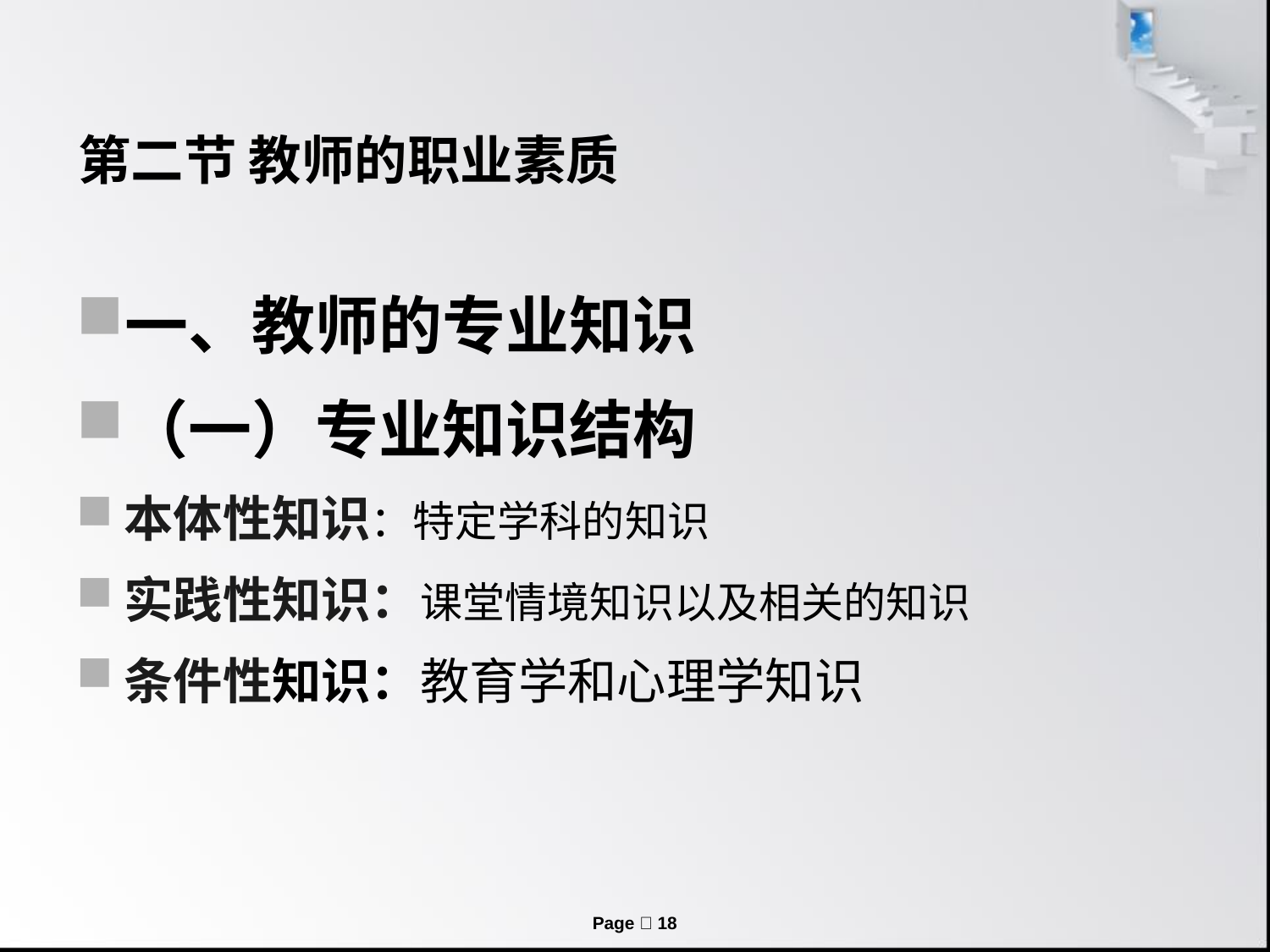

# 第二节 教师的职业素质
一、教师的专业知识
（一）专业知识结构
本体性知识：特定学科的知识
实践性知识：课堂情境知识以及相关的知识
条件性知识：教育学和心理学知识